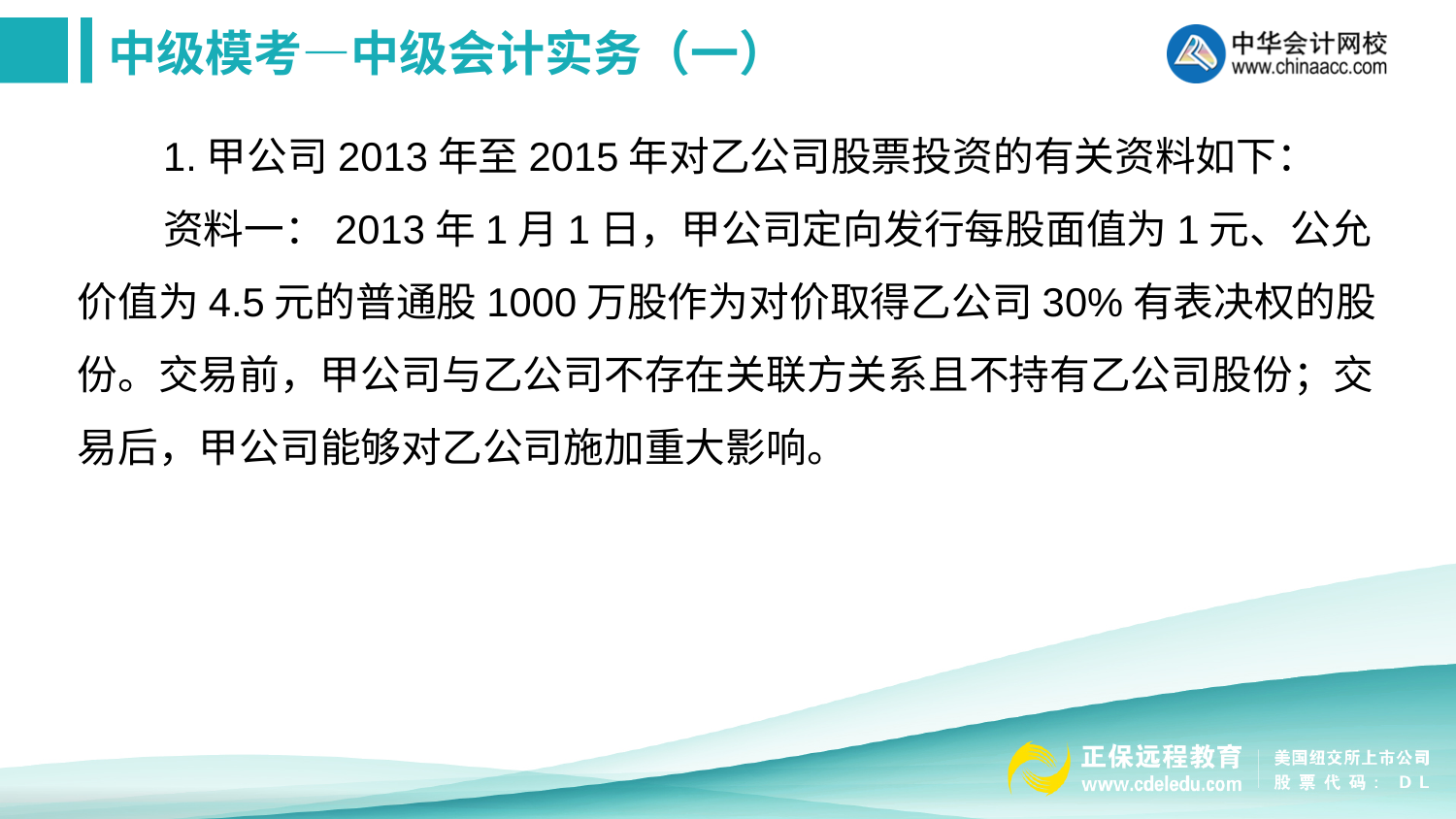

1.甲公司2013年至2015年对乙公司股票投资的有关资料如下：
资料一：2013年1月1日，甲公司定向发行每股面值为1元、公允价值为4.5元的普通股1000万股作为对价取得乙公司30%有表决权的股份。交易前，甲公司与乙公司不存在关联方关系且不持有乙公司股份；交易后，甲公司能够对乙公司施加重大影响。